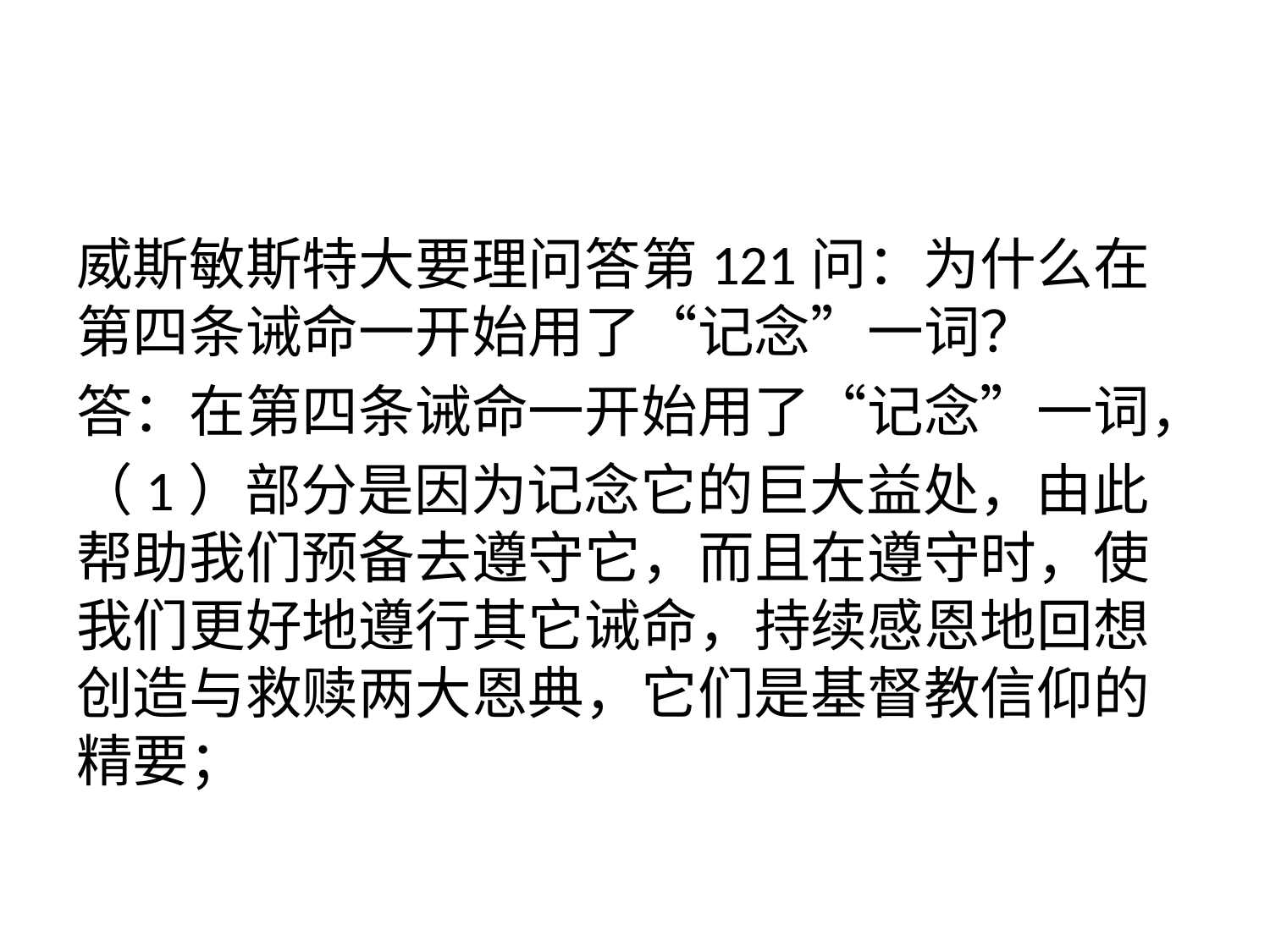

#
威斯敏斯特大要理问答第121问：为什么在第四条诫命一开始用了“记念”一词？
答：在第四条诫命一开始用了“记念”一词，
（1）部分是因为记念它的巨大益处，由此帮助我们预备去遵守它，而且在遵守时，使我们更好地遵行其它诫命，持续感恩地回想创造与救赎两大恩典，它们是基督教信仰的精要；